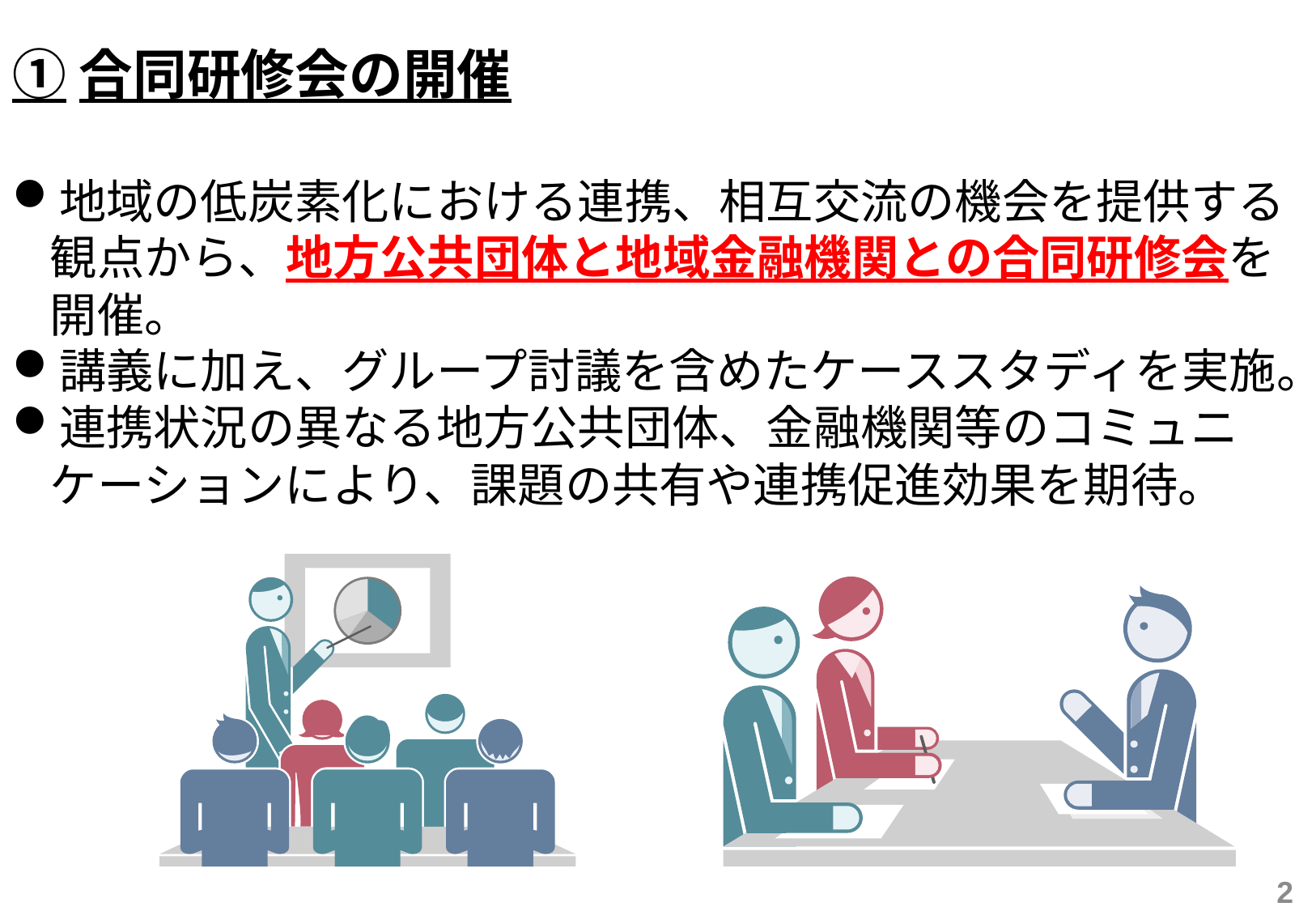

①合同研修会の開催
地域の低炭素化における連携、相互交流の機会を提供する観点から、地方公共団体と地域金融機関との合同研修会を開催。
講義に加え、グループ討議を含めたケーススタディを実施。
連携状況の異なる地方公共団体、金融機関等のコミュニケーションにより、課題の共有や連携促進効果を期待。

2